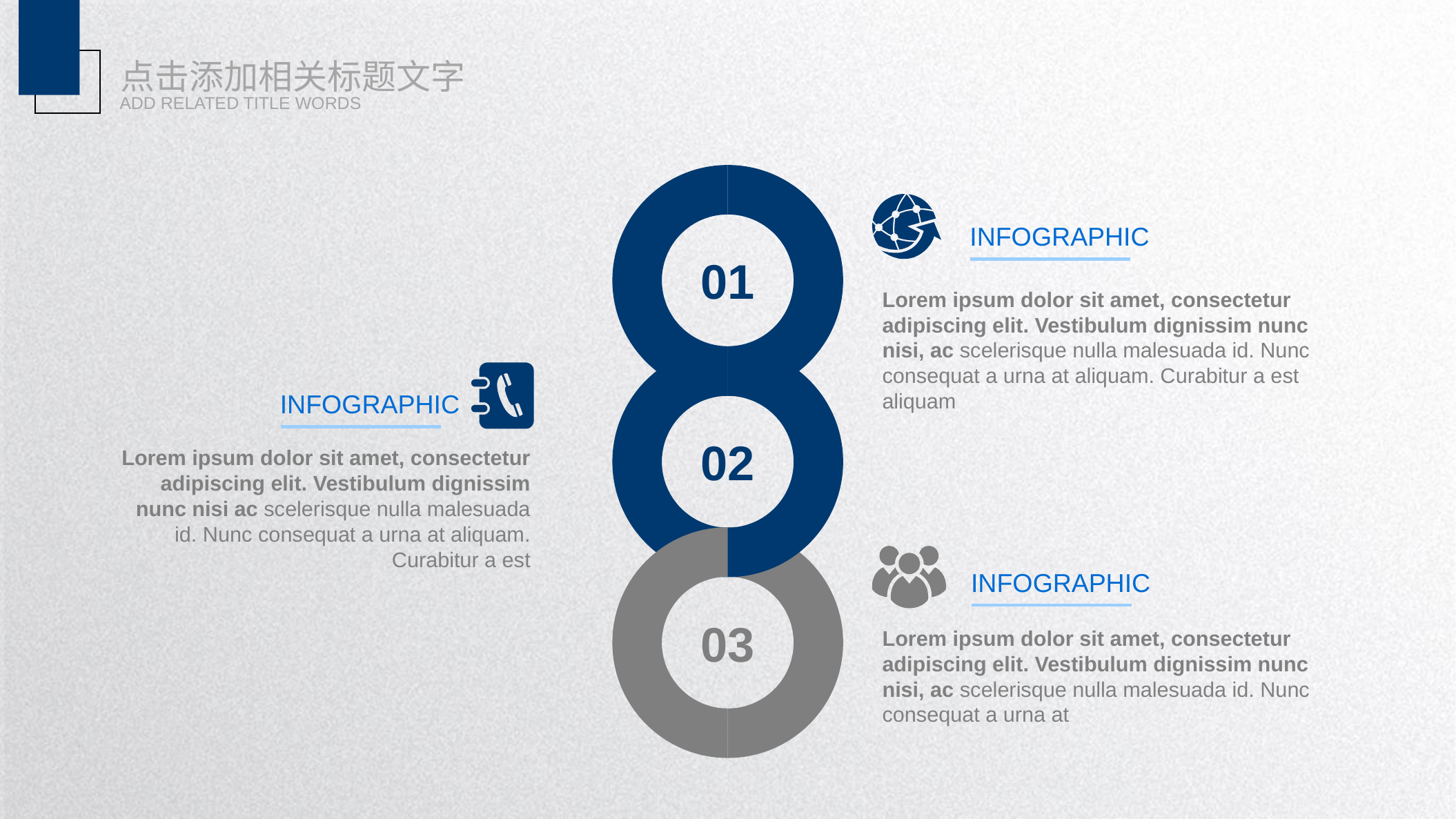

点击添加相关标题文字
ADD RELATED TITLE WORDS

INFOGRAPHIC
Lorem ipsum dolor sit amet, consectetur adipiscing elit. Vestibulum dignissim nunc nisi, ac scelerisque nulla malesuada id. Nunc consequat a urna at aliquam. Curabitur a est aliquam
01

INFOGRAPHIC
Lorem ipsum dolor sit amet, consectetur adipiscing elit. Vestibulum dignissim nunc nisi ac scelerisque nulla malesuada id. Nunc consequat a urna at aliquam. Curabitur a est
02

INFOGRAPHIC
Lorem ipsum dolor sit amet, consectetur adipiscing elit. Vestibulum dignissim nunc nisi, ac scelerisque nulla malesuada id. Nunc consequat a urna at
03